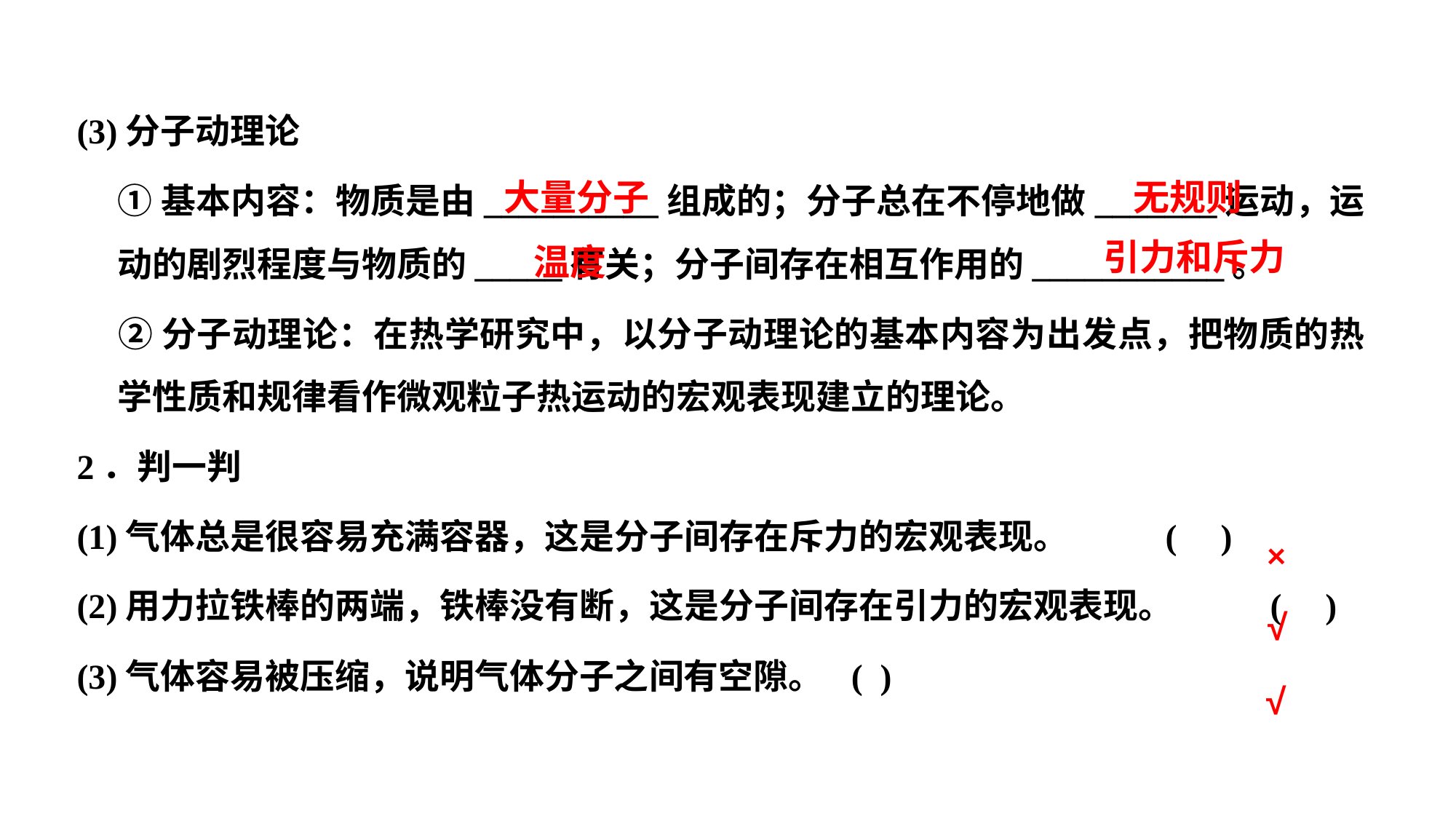

(3)分子动理论
	①基本内容：物质是由__________组成的；分子总在不停地做_______运动，运动的剧烈程度与物质的_____有关；分子间存在相互作用的___________。
	②分子动理论：在热学研究中，以分子动理论的基本内容为出发点，把物质的热学性质和规律看作微观粒子热运动的宏观表现建立的理论。
2．判一判
(1)气体总是很容易充满容器，这是分子间存在斥力的宏观表现。	(     )
(2)用力拉铁棒的两端，铁棒没有断，这是分子间存在引力的宏观表现。	(     )
(3)气体容易被压缩，说明气体分子之间有空隙。	(  )

无规则
大量分子
引力和斥力
温度
×
√
√